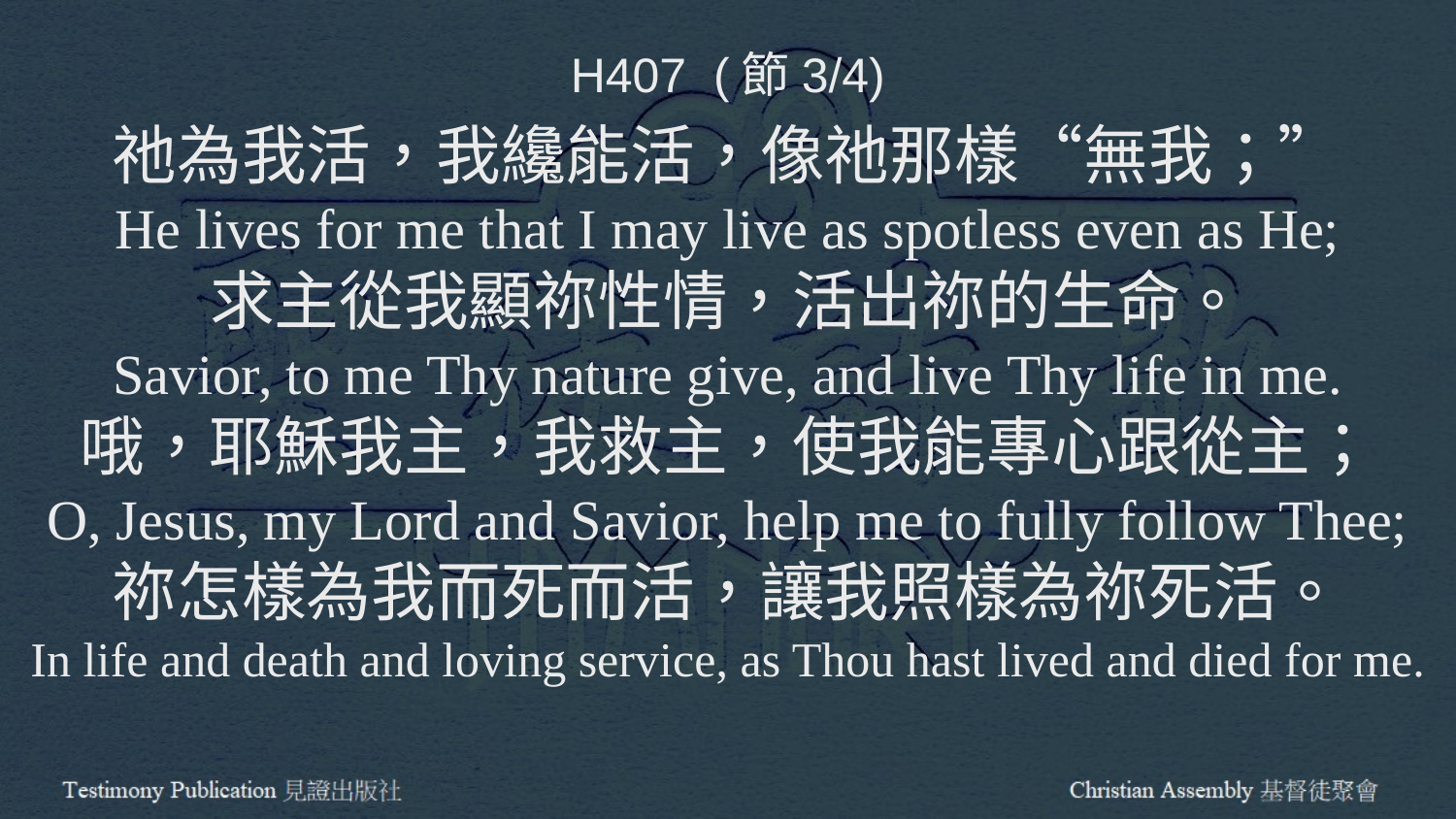

H407  (節3/4)
祂為我活，我纔能活，像祂那樣“無我；”
He lives for me that I may live as spotless even as He;
求主從我顯祢性情，活出祢的生命。
Savior, to me Thy nature give, and live Thy life in me.
哦，耶穌我主，我救主，使我能專心跟從主；
O, Jesus, my Lord and Savior, help me to fully follow Thee;
祢怎樣為我而死而活，讓我照樣為祢死活。
In life and death and loving service, as Thou hast lived and died for me.